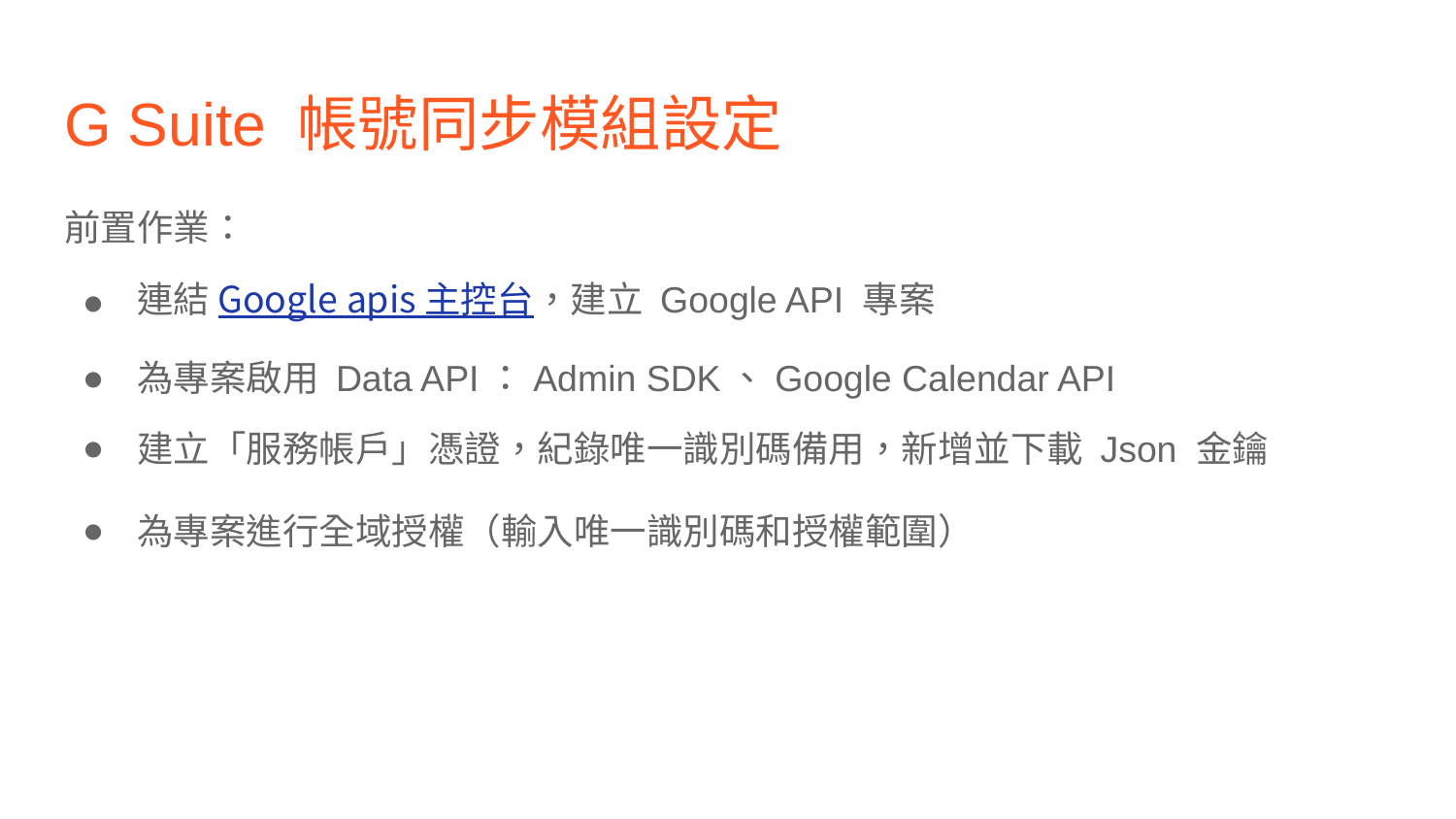

# G Suite 帳號同步模組設定
前置作業：
連結 Google apis 主控台，建立 Google API 專案
為專案啟用 Data API：Admin SDK、Google Calendar API
建立「服務帳戶」憑證，紀錄唯一識別碼備用，新增並下載 Json 金鑰
為專案進行全域授權（輸入唯一識別碼和授權範圍）